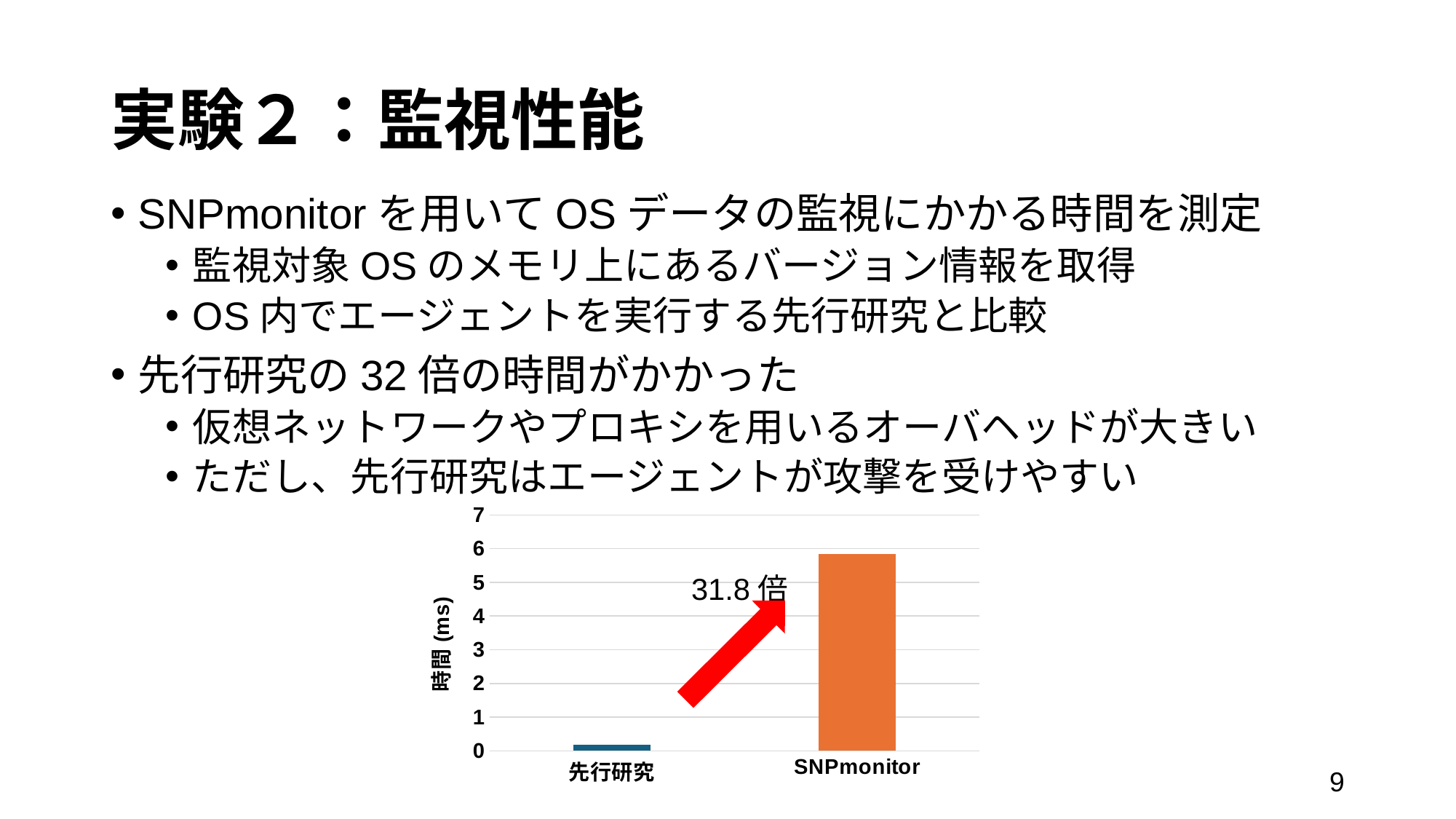

# 実験２：監視性能

SNPmonitorを用いてOSデータの監視にかかる時間を測定
監視対象OSのメモリ上にあるバージョン情報を取得
OS内でエージェントを実行する先行研究と比較
先行研究の32倍の時間がかかった
仮想ネットワークやプロキシを用いるオーバヘッドが大きい
ただし、先行研究はエージェントが攻撃を受けやすい

### Chart

| Category |  |
|---|---|
| 先行研究 | 0.18438490000000002 |
| SNPmonitor | 5.8494586 |
31.8倍

9